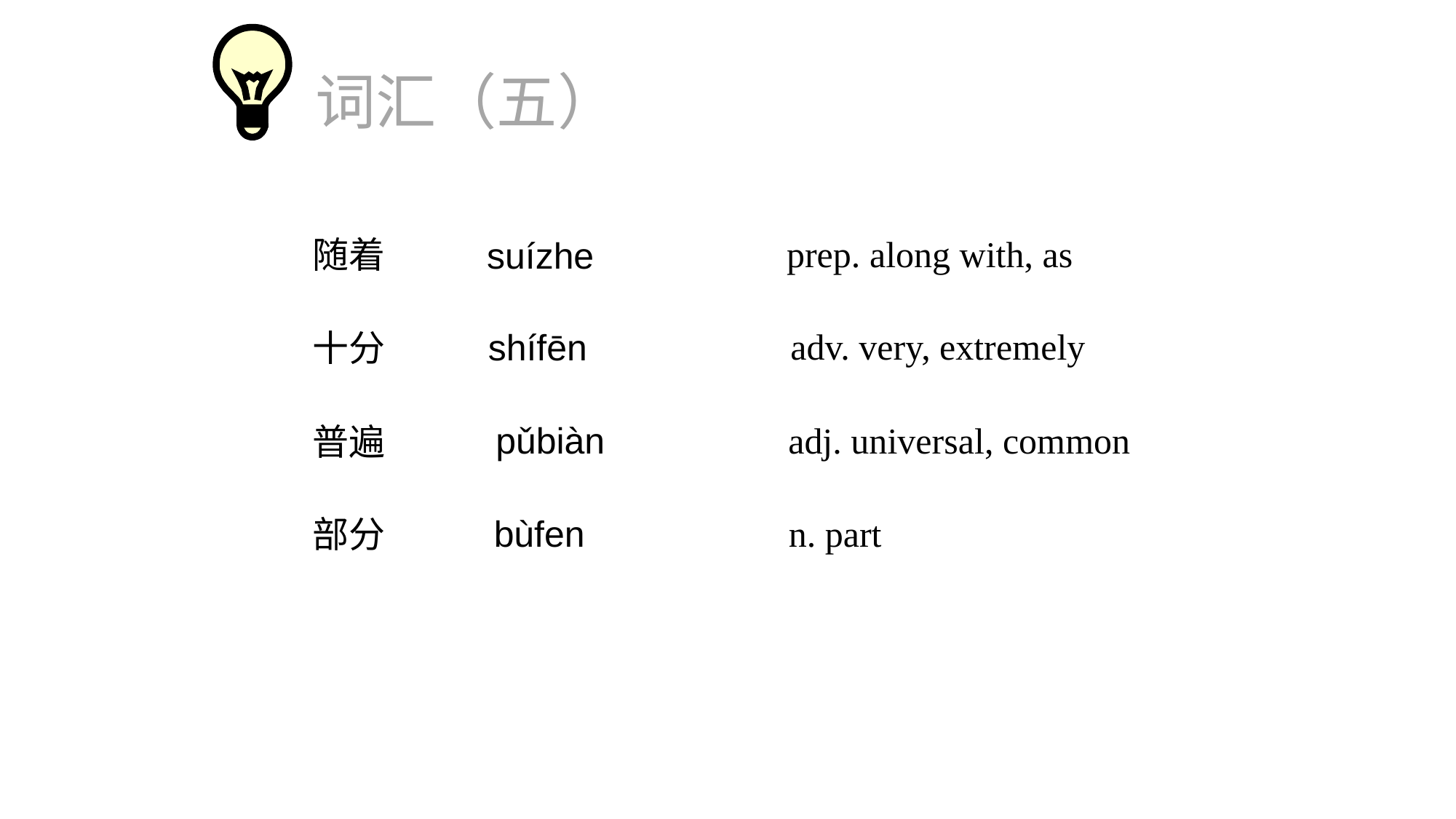

词汇（五）
prep. along with, as
随着
suízhe
adv. very, extremely
shífēn
十分
pǔbiàn
adj. universal, common
普遍
bùfen
n. part
部分